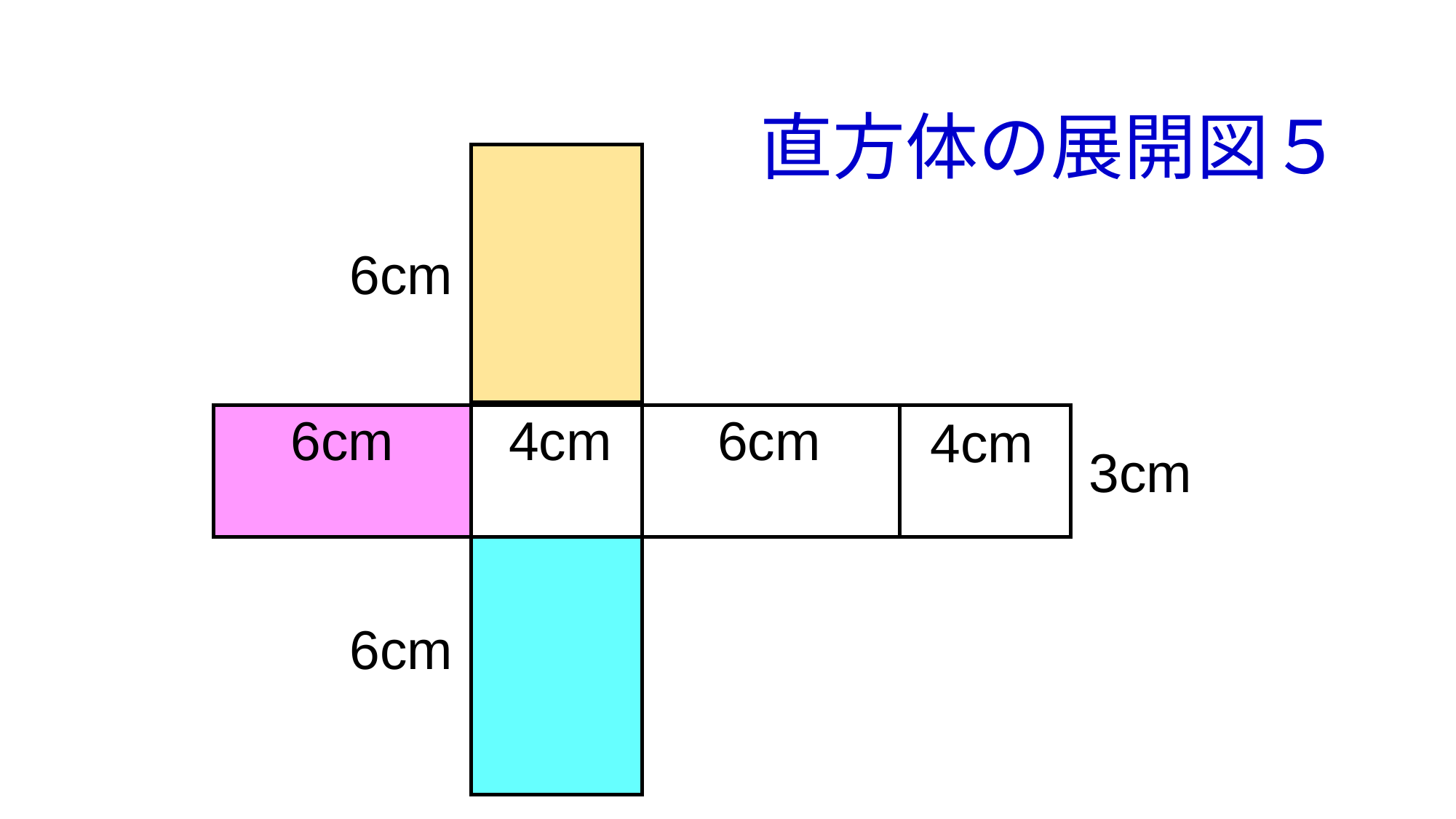

直方体の展開図５

6cm
4cm
6cm
6cm
4cm

3cm

6cm